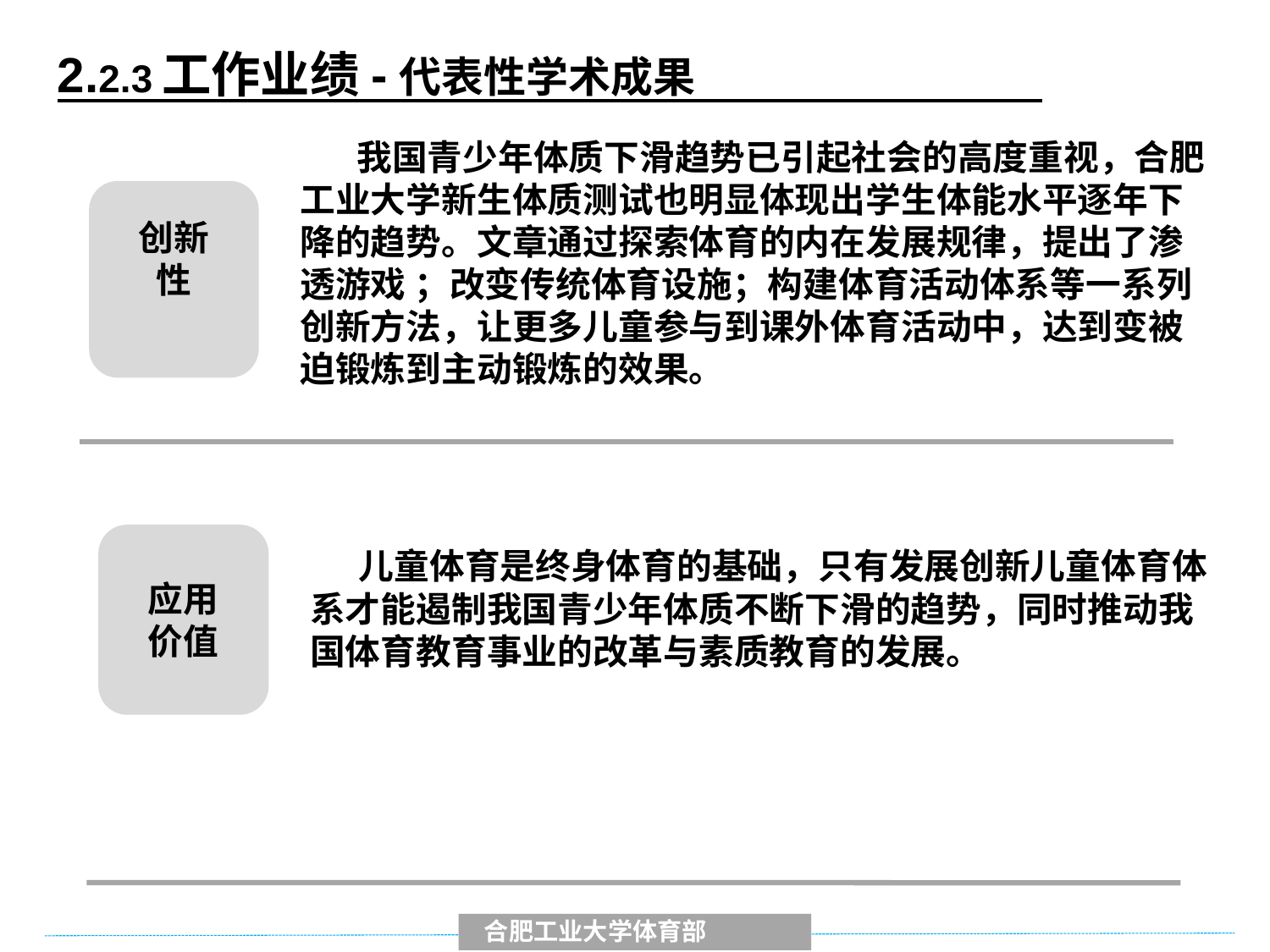

2.2.3工作业绩-代表性学术成果
      我国青少年体质下滑趋势已引起社会的高度重视，合肥工业大学新生体质测试也明显体现出学生体能水平逐年下降的趋势。文章通过探索体育的内在发展规律，提出了渗透游戏 ；改变传统体育设施；构建体育活动体系等一系列创新方法，让更多儿童参与到课外体育活动中，达到变被迫锻炼到主动锻炼的效果。

创新
性

     儿童体育是终身体育的基础，只有发展创新儿童体育体系才能遏制我国青少年体质不断下滑的趋势，同时推动我国体育教育事业的改革与素质教育的发展。

应用
价值

 合肥工业大学体育部